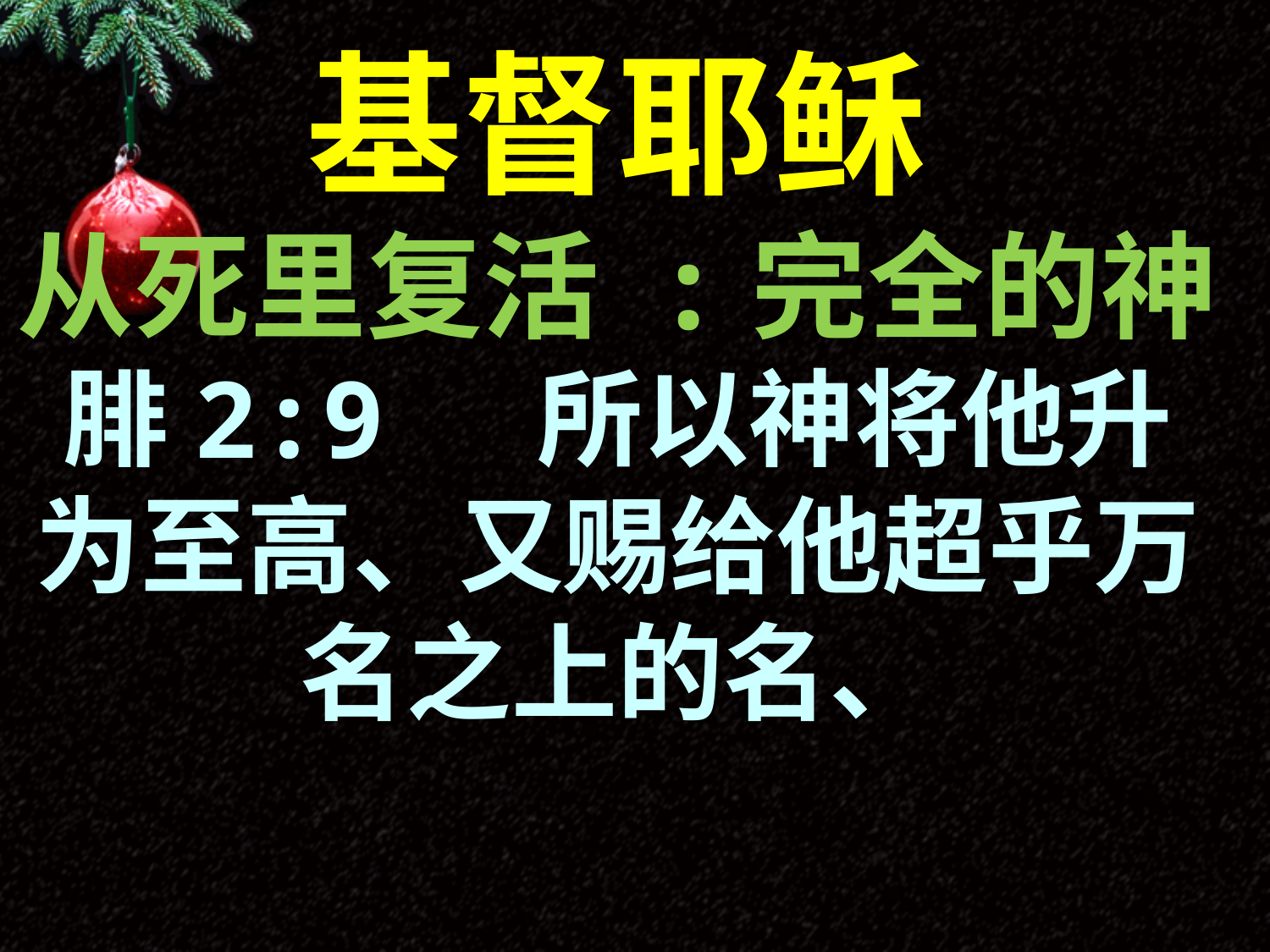

基督耶稣
从死里复活 :完全的神腓2:9  所以神将他升为至高、又赐给他超乎万名之上的名、